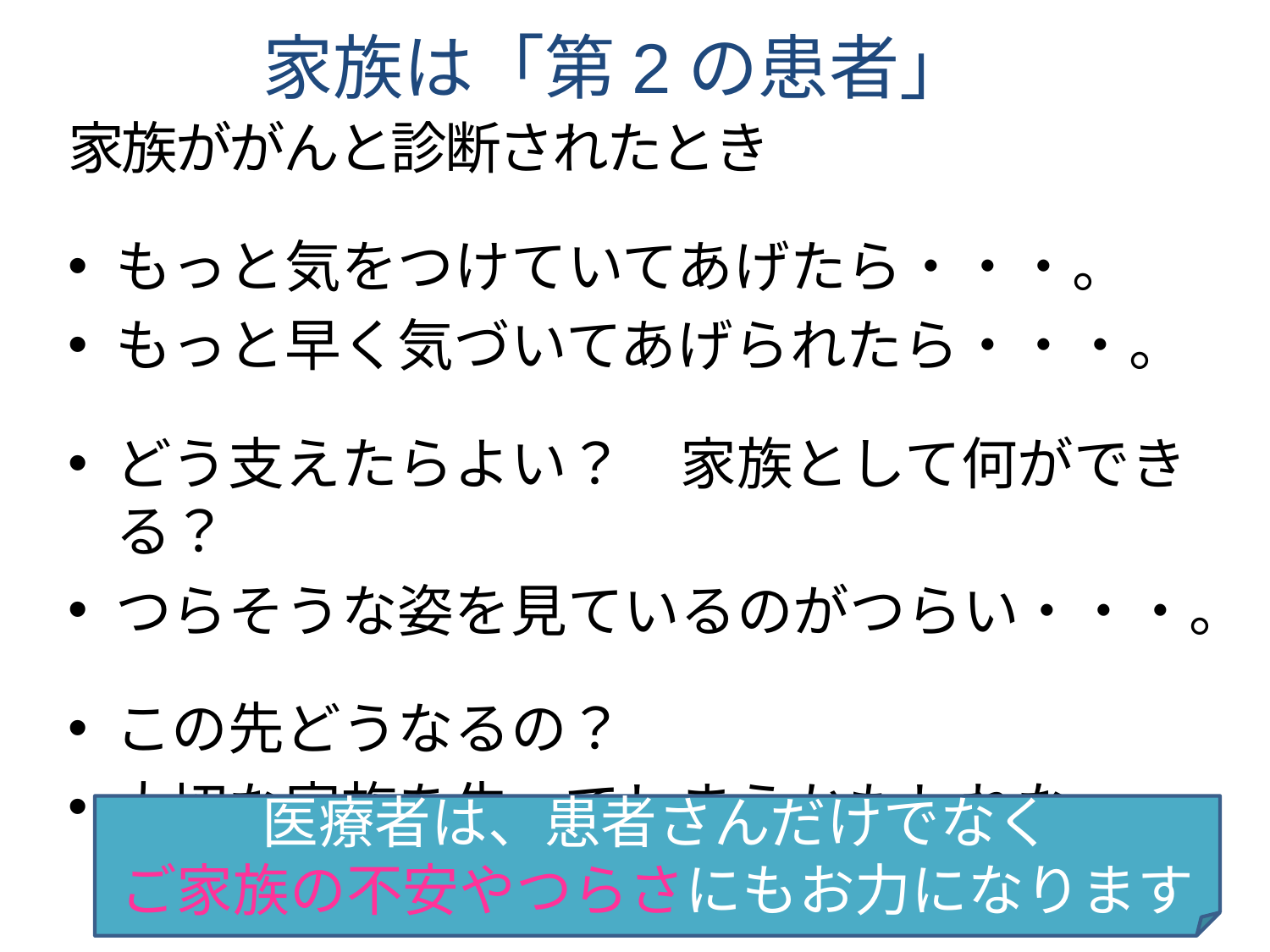

# 家族は「第2の患者」
家族ががんと診断されたとき

もっと気をつけていてあげたら・・・。
もっと早く気づいてあげられたら・・・。

どう支えたらよい？　家族として何ができる？
つらそうな姿を見ているのがつらい・・・。

この先どうなるの？
大切な家族を失ってしまうかもしれない・・・。

医療者は、患者さんだけでなく
ご家族の不安やつらさにもお力になります